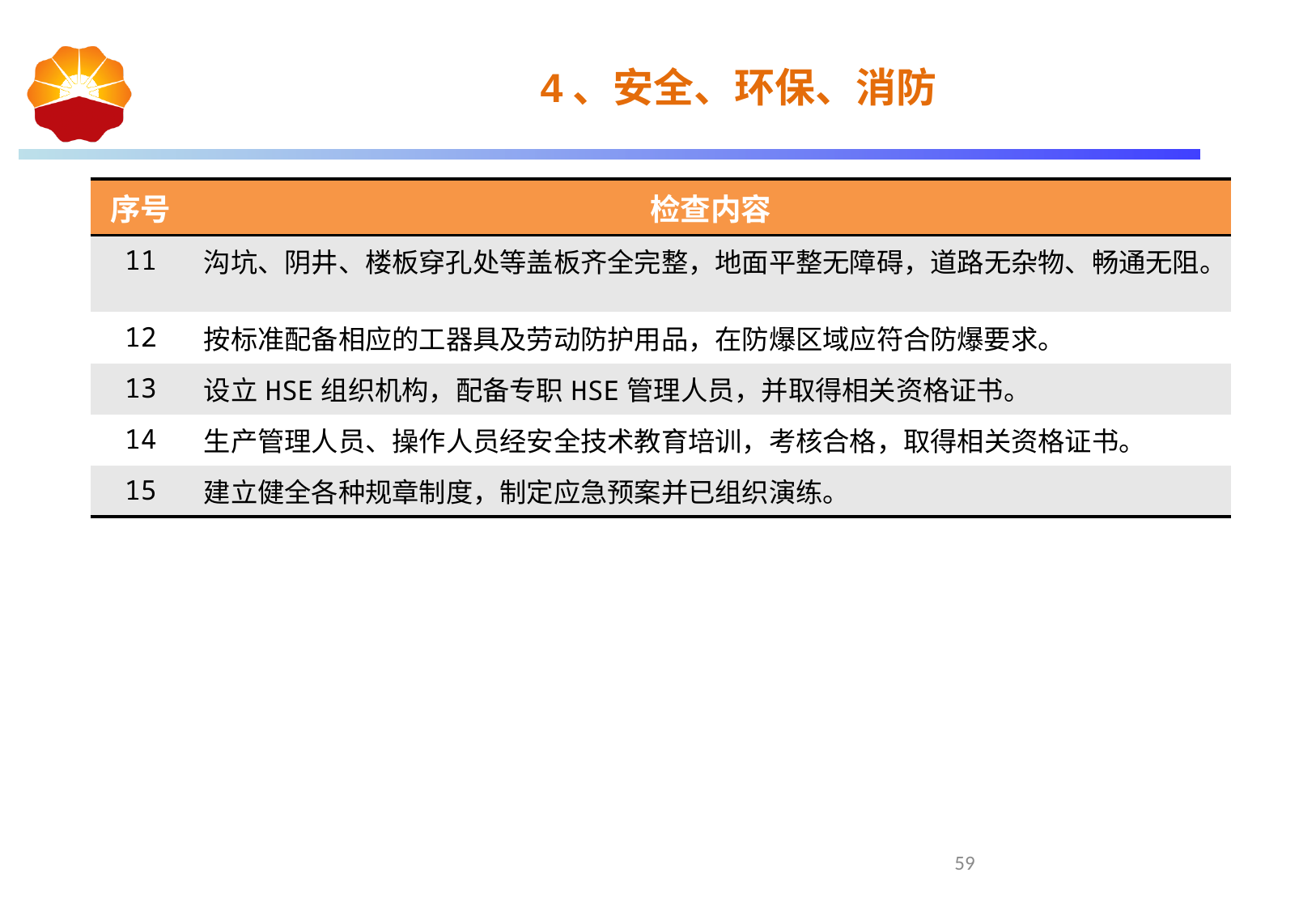

4、安全、环保、消防
| 序号 | 检查内容 |
| --- | --- |
| 11 | 沟坑、阴井、楼板穿孔处等盖板齐全完整，地面平整无障碍，道路无杂物、畅通无阻。 |
| 12 | 按标准配备相应的工器具及劳动防护用品，在防爆区域应符合防爆要求。 |
| 13 | 设立HSE组织机构，配备专职HSE管理人员，并取得相关资格证书。 |
| 14 | 生产管理人员、操作人员经安全技术教育培训，考核合格，取得相关资格证书。 |
| 15 | 建立健全各种规章制度，制定应急预案并已组织演练。 |
59